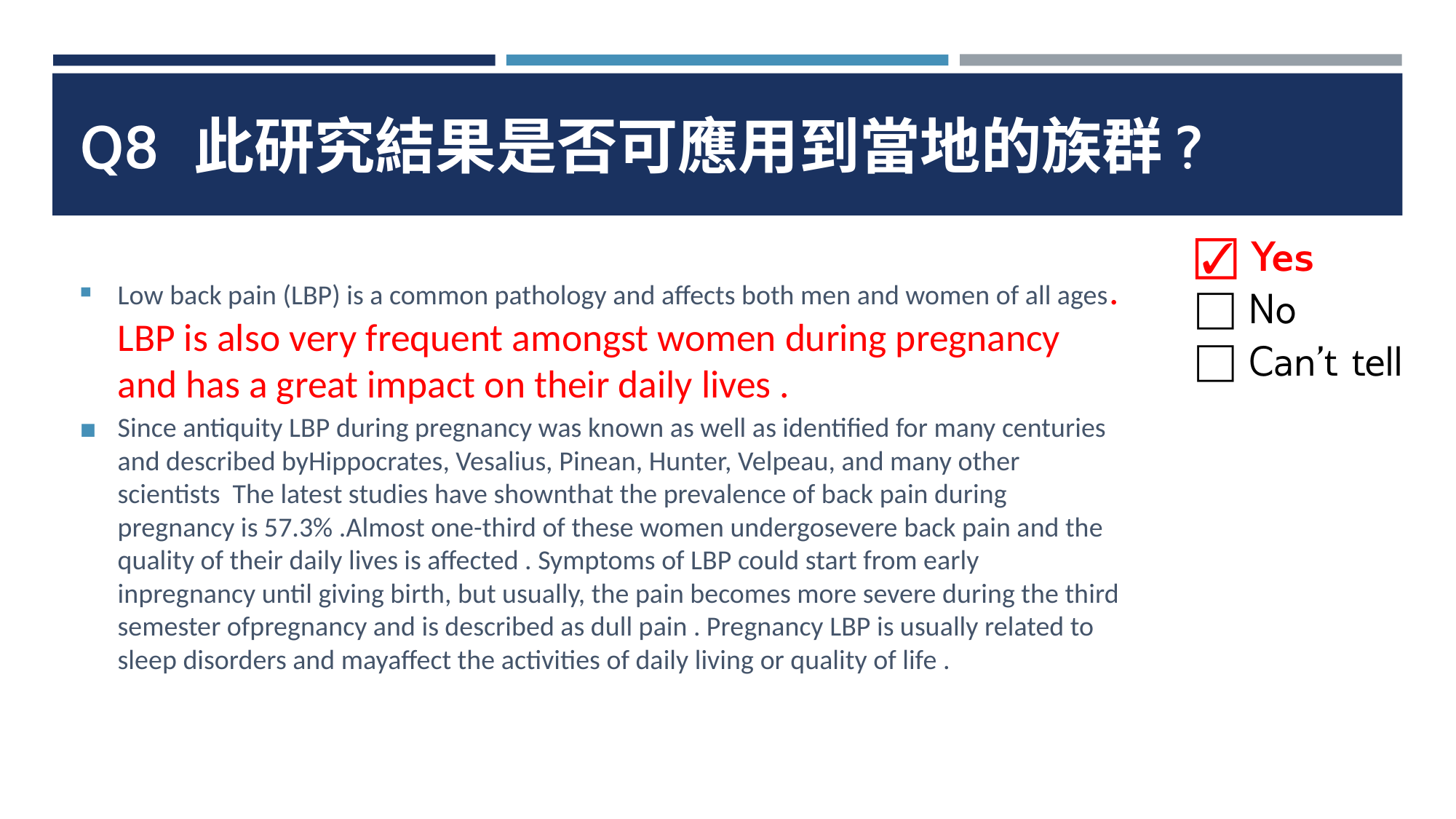

# Q8 此研究結果是否可應用到當地的族群?
☑ Yes
⬜ No
⬜ Can’t tell
Low back pain (LBP) is a common pathology and affects both men and women of all ages. LBP is also very frequent amongst women during pregnancy and has a great impact on their daily lives .
Since antiquity LBP during pregnancy was known as well as identified for many centuries and described byHippocrates, Vesalius, Pinean, Hunter, Velpeau, and many other scientists  The latest studies have shownthat the prevalence of back pain during pregnancy is 57.3% .Almost one-third of these women undergosevere back pain and the quality of their daily lives is affected . Symptoms of LBP could start from early inpregnancy until giving birth, but usually, the pain becomes more severe during the third semester ofpregnancy and is described as dull pain . Pregnancy LBP is usually related to sleep disorders and mayaffect the activities of daily living or quality of life .